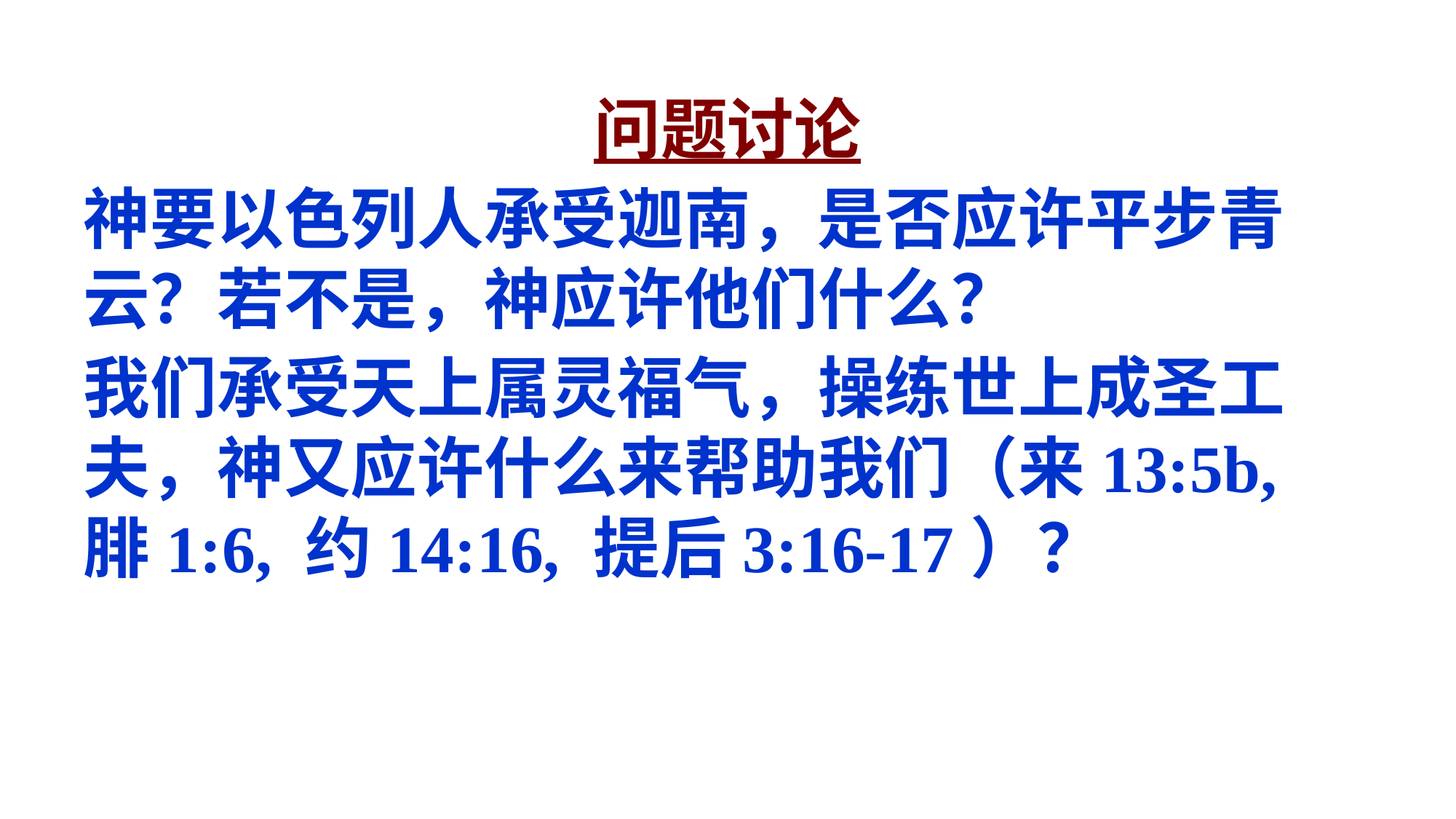

问题讨论
神要以色列人承受迦南，是否应许平步青云？若不是，神应许他们什么？
我们承受天上属灵福气，操练世上成圣工夫，神又应许什么来帮助我们（来13:5b, 腓1:6, 约14:16, 提后3:16-17）？